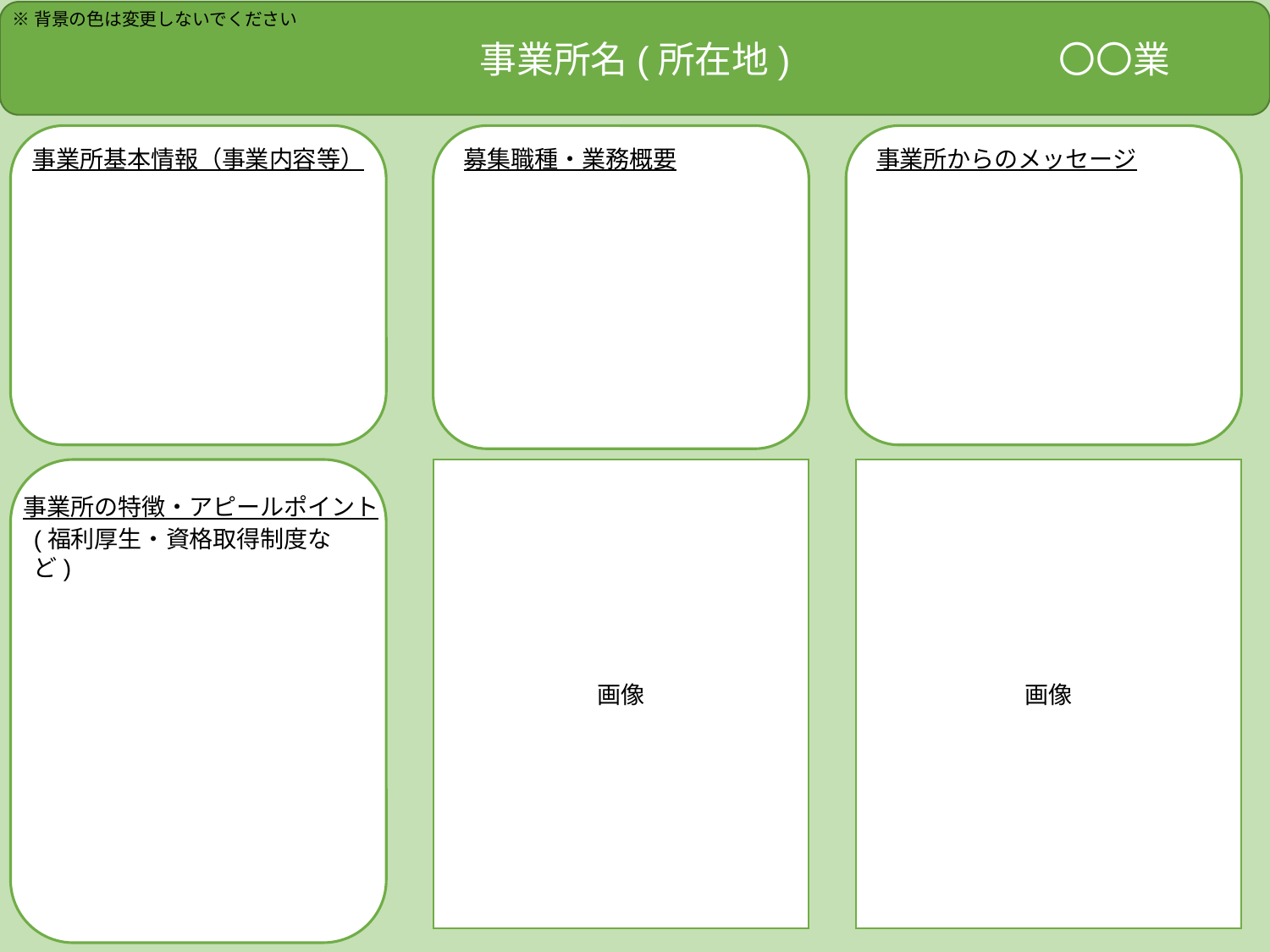

事業所名(所在地)
※背景の色は変更しないでください
〇〇業

事業所基本情報（事業内容等）
募集職種・業務概要
事業所からのメッセージ
画像
画像

事業所の特徴・アピールポイント
(福利厚生・資格取得制度など)